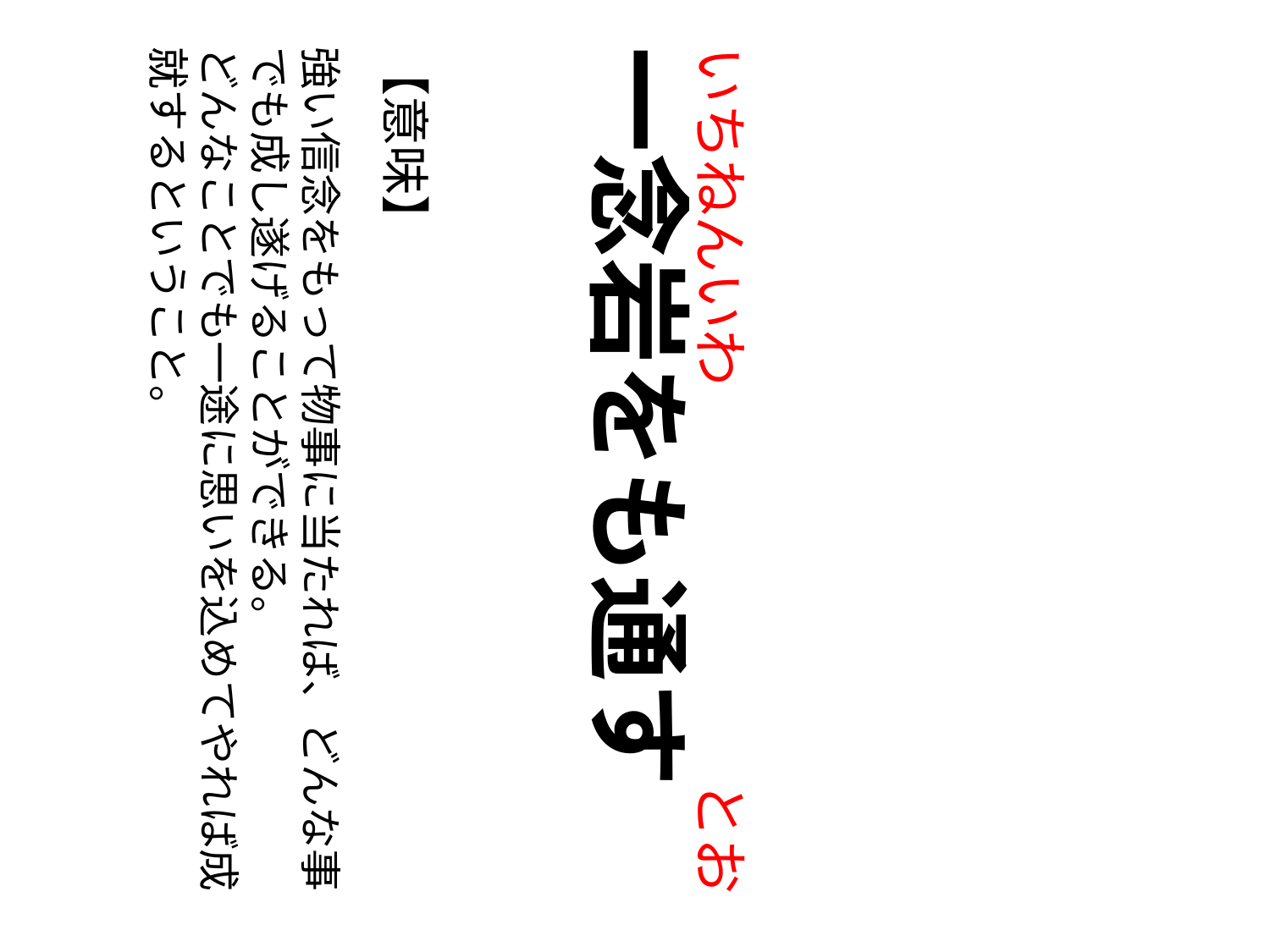

【意味】

強い信念をもって物事に当たれば、どんな事でも成し遂げることができる。
どんなことでも一途に思いを込めてやれば成就するということ。
いちねんいわ　　　　　　　とお
一念岩をも通す